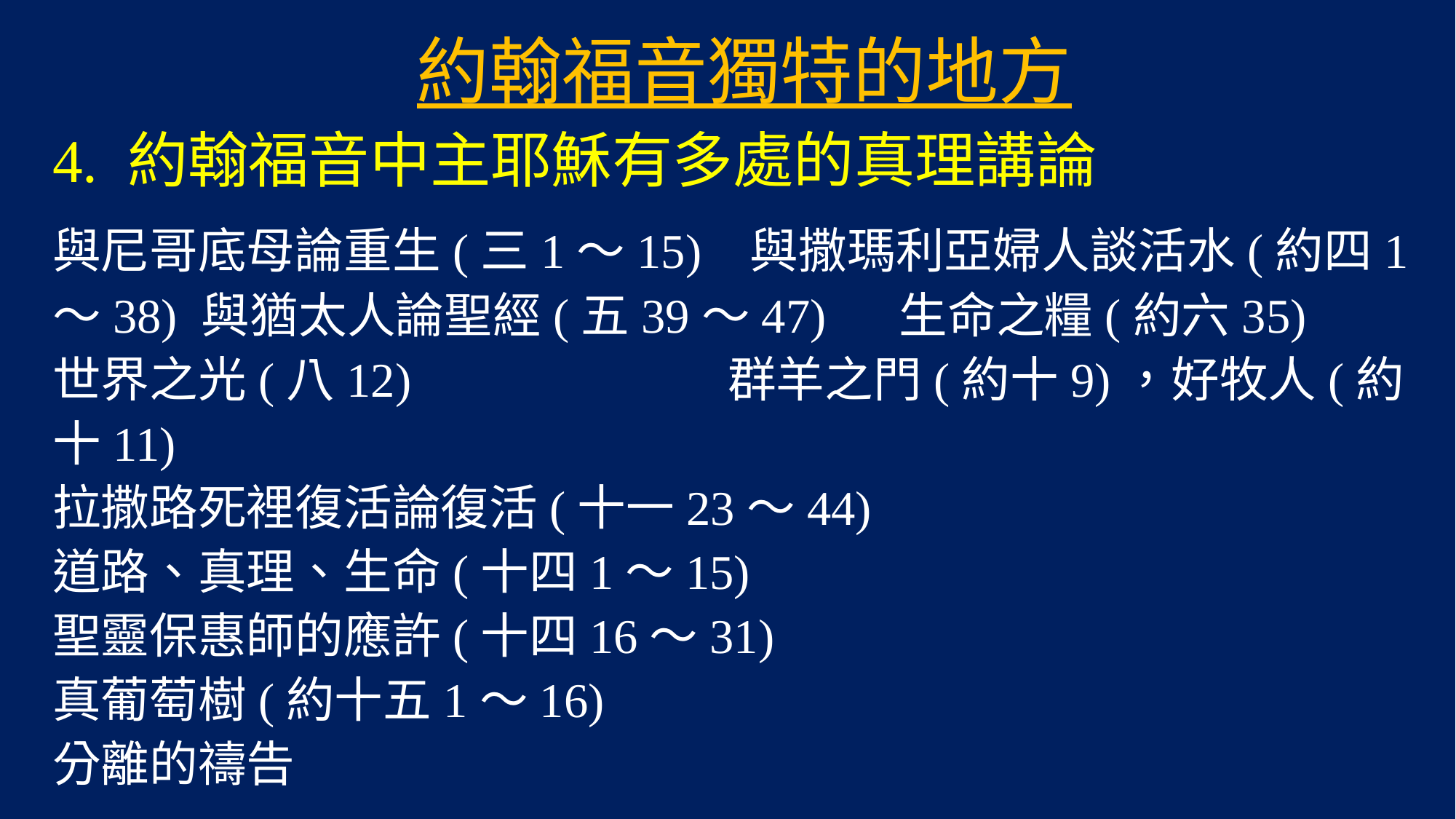

# 約翰福音獨特的地方
4. 約翰福音中主耶穌有多處的真理講論

與尼哥底母論重生(三1～15)   與撒瑪利亞婦人談活水(約四1～38) 與猶太人論聖經(五39～47)     生命之糧(約六35)
世界之光(八12)                         群羊之門(約十9)，好牧人(約十11)
拉撒路死裡復活論復活(十一23～44)
道路、真理、生命(十四1～15)
聖靈保惠師的應許(十四16～31)
真葡萄樹(約十五1～16)
分離的禱告